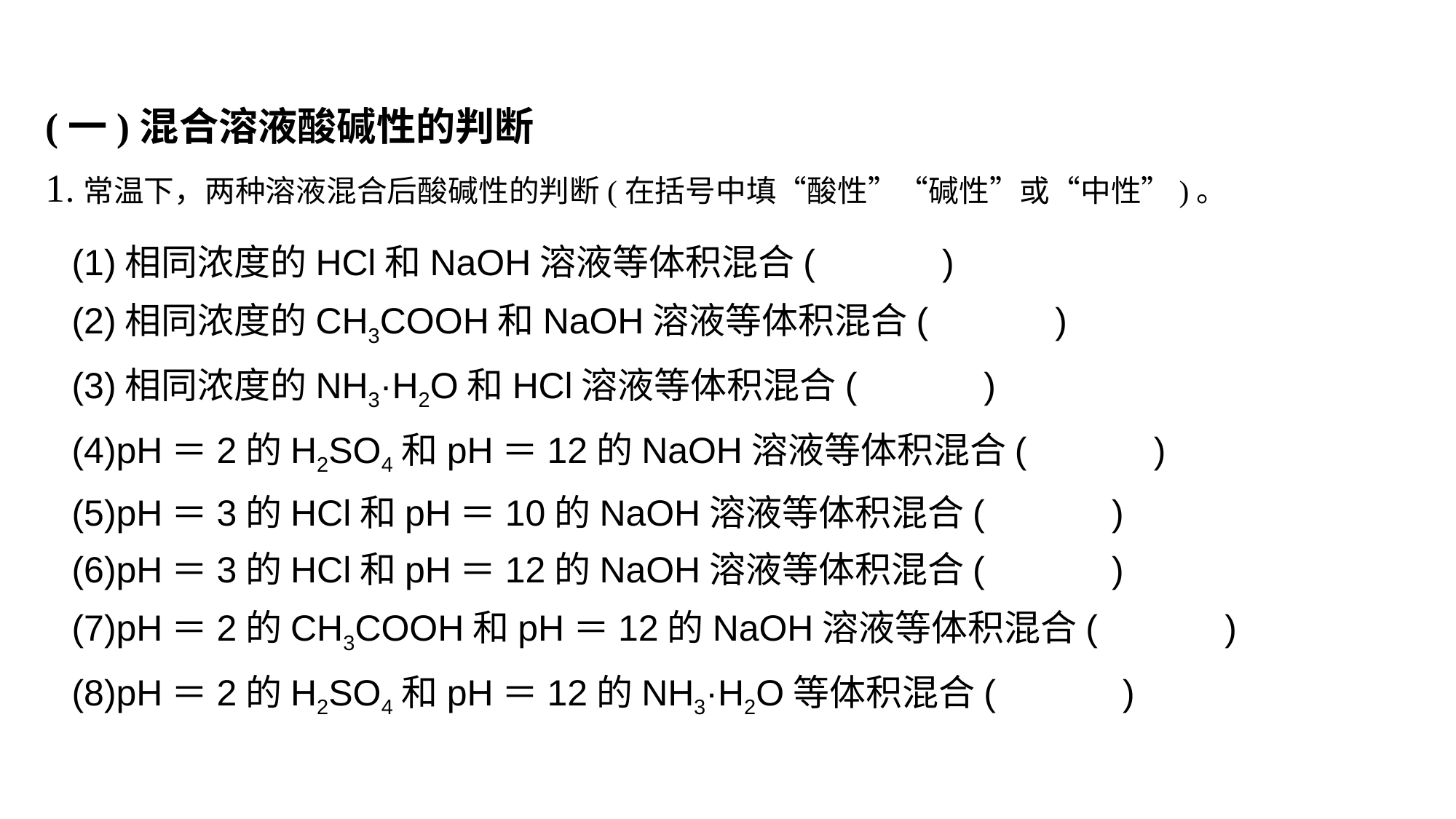

(一)混合溶液酸碱性的判断
1.常温下，两种溶液混合后酸碱性的判断(在括号中填“酸性”“碱性”或“中性”)。
(1)相同浓度的HCl和NaOH溶液等体积混合(　　　)
(2)相同浓度的CH3COOH和NaOH溶液等体积混合(　　　)
(3)相同浓度的NH3·H2O和HCl溶液等体积混合(　　　)
(4)pH＝2的H2SO4和pH＝12的NaOH溶液等体积混合(　　　)
(5)pH＝3的HCl和pH＝10的NaOH溶液等体积混合(　　　)
(6)pH＝3的HCl和pH＝12的NaOH溶液等体积混合(　　　)
(7)pH＝2的CH3COOH和pH＝12的NaOH溶液等体积混合(　　　)
(8)pH＝2的H2SO4和pH＝12的NH3·H2O等体积混合(　　　)